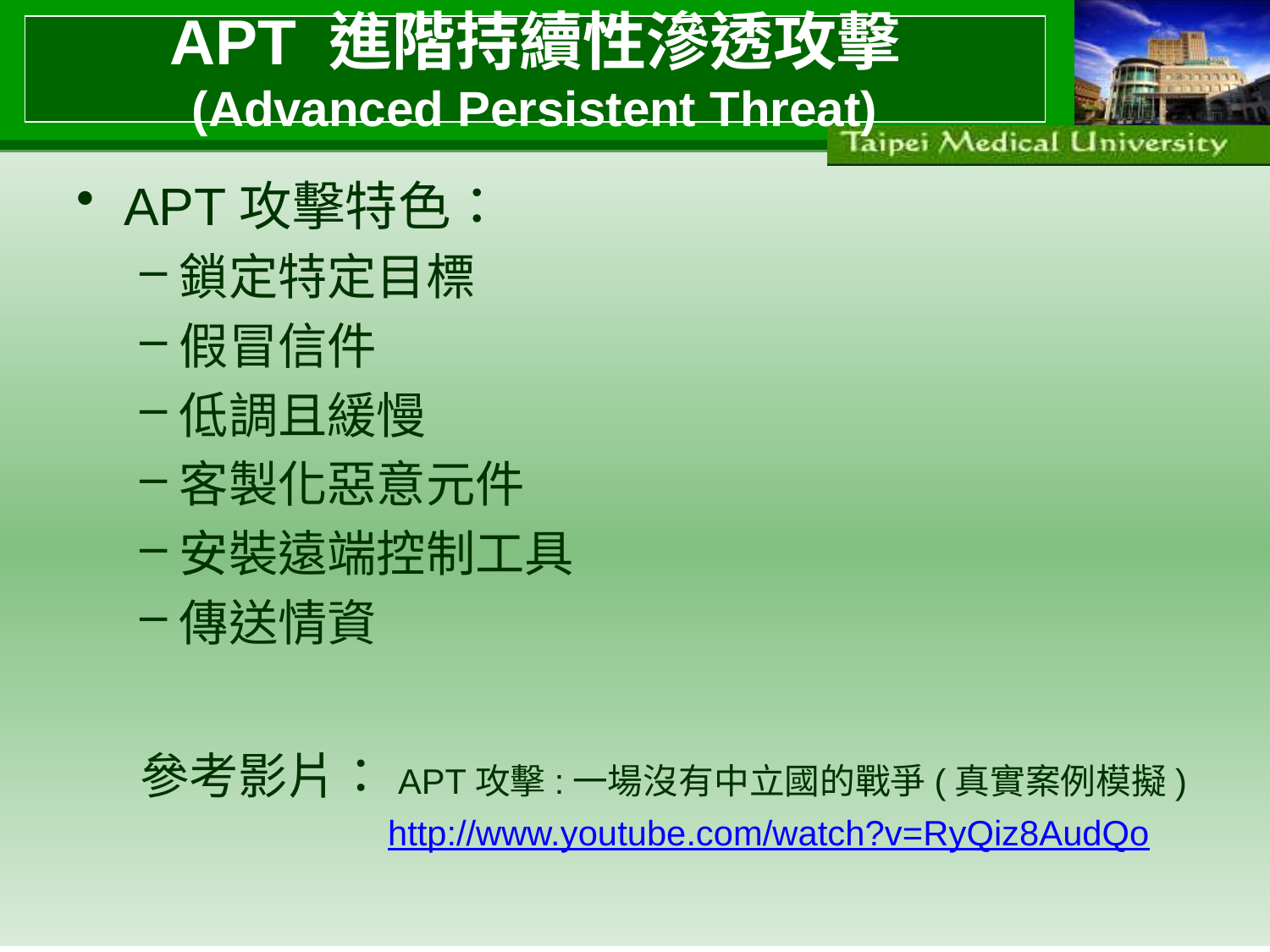

# APT 進階持續性滲透攻擊 (Advanced Persistent Threat)
APT攻擊特色：
鎖定特定目標
假冒信件
低調且緩慢
客製化惡意元件
安裝遠端控制工具
傳送情資

參考影片：APT攻擊:一場沒有中立國的戰爭(真實案例模擬)
http://www.youtube.com/watch?v=RyQiz8AudQo